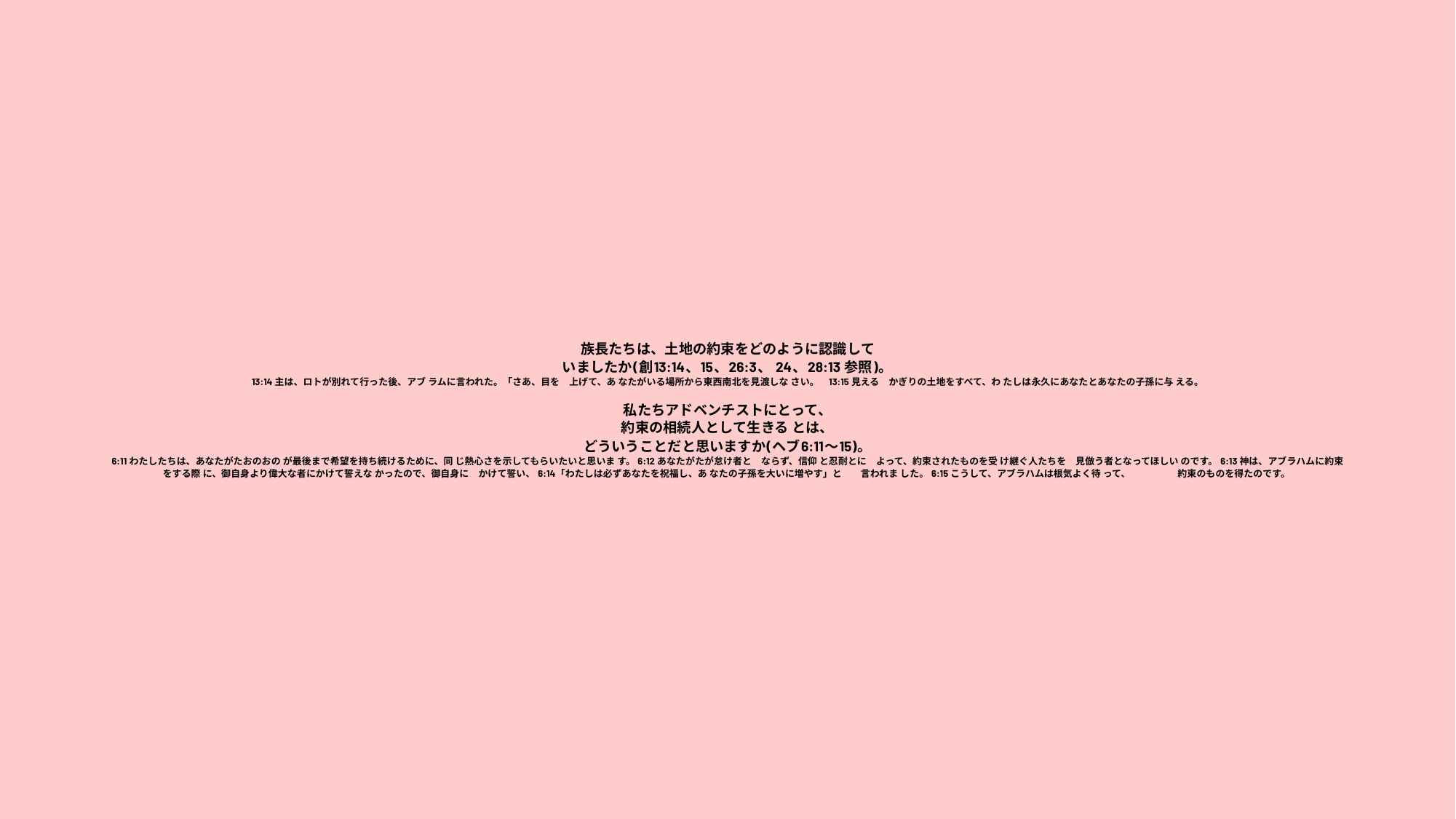

# 族長たちは、土地の約束をどのように認識して いましたか(創13:14、15、26:3、 24、28:13 参照)。 13:14 主は、ロトが別れて行った後、アブ ラムに言われた。「さあ、目を　上げて、あ なたがいる場所から東西南北を見渡しな さい。　13:15 見える　かぎりの土地をすべて、わ たしは永久にあなたとあなたの子孫に与 える。 私たちアドベンチストにとって、 約束の相続人として生きる とは、 どういうことだと思いますか(ヘブ6:11～15)。 6:11 わたしたちは、あなたがたおのおの が最後まで希望を持ち続けるために、同 じ熱心さを示してもらいたいと思いま す。 6:12 あなたがたが怠け者と　ならず、信仰 と忍耐とに　よって、約束されたものを受 け継ぐ人たちを　見倣う者となってほしい のです。 6:13 神は、アブラハムに約束をする際 に、御自身より偉大な者にかけて誓えな かったので、御自身に　かけて誓い、 6:14「わたしは必ずあなたを祝福し、あ なたの子孫を大いに増やす」と　　言われま した。 6:15 こうして、アブラハムは根気よく待 って、　　　　　約束のものを得たのです。